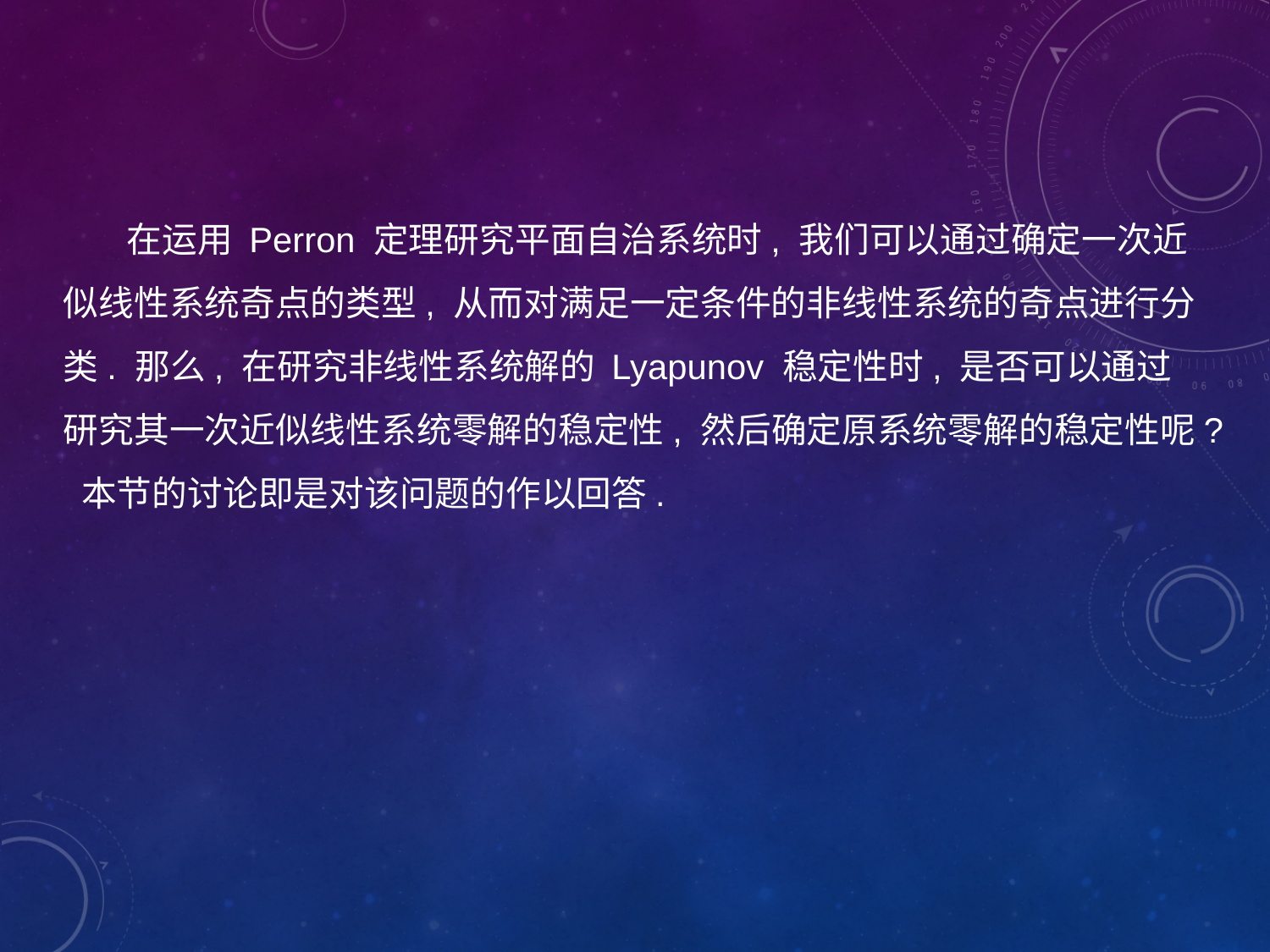

在运用 Perron 定理研究平面自治系统时, 我们可以通过确定一次近似线性系统奇点的类型, 从而对满足一定条件的非线性系统的奇点进行分类. 那么, 在研究非线性系统解的 Lyapunov 稳定性时, 是否可以通过研究其一次近似线性系统零解的稳定性, 然后确定原系统零解的稳定性呢? 本节的讨论即是对该问题的作以回答.